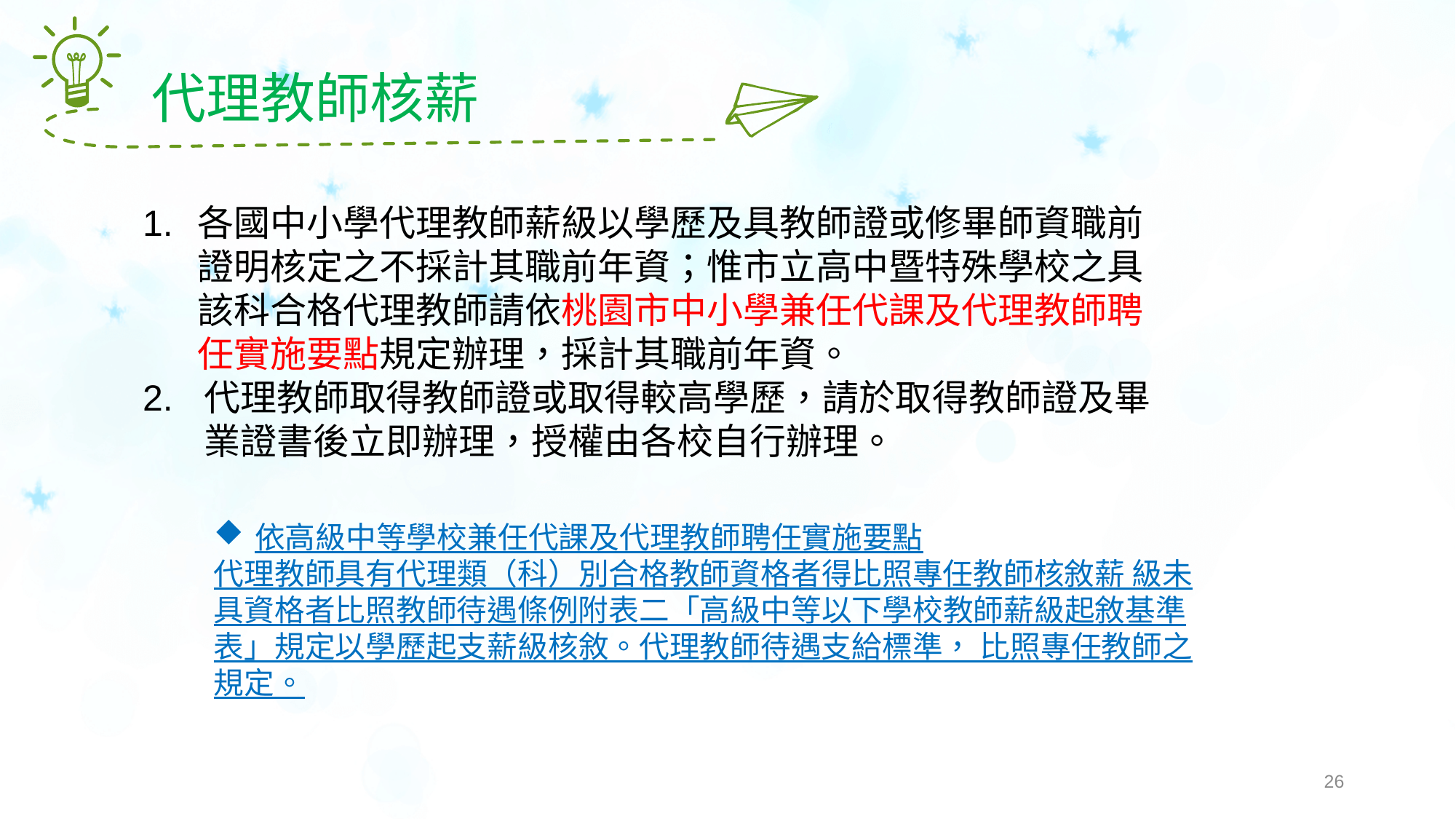

代理教師核薪
各國中小學代理教師薪級以學歷及具教師證或修畢師資職前證明核定之不採計其職前年資；惟市立高中暨特殊學校之具該科合格代理教師請依桃園市中小學兼任代課及代理教師聘任實施要點規定辦理，採計其職前年資。
代理教師取得教師證或取得較高學歷，請於取得教師證及畢業證書後立即辦理，授權由各校自行辦理。

依高級中等學校兼任代課及代理教師聘任實施要點
代理教師具有代理類（科）別合格教師資格者得比照專任教師核敘薪 級未具資格者比照教師待遇條例附表二「高級中等以下學校教師薪級起敘基準表」規定以學歷起支薪級核敘。代理教師待遇支給標準， 比照專任教師之規定。
26